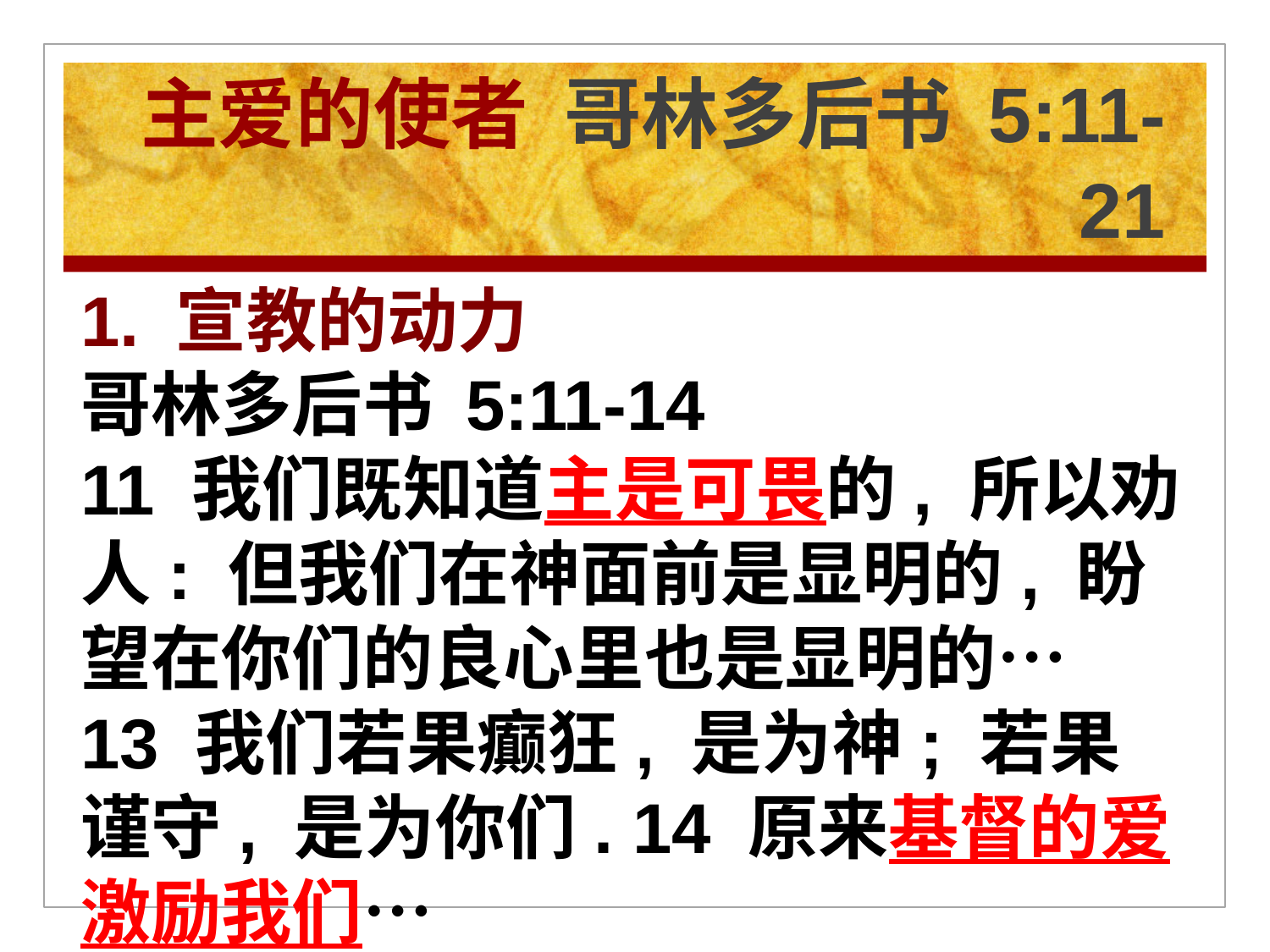

# 主爱的使者  哥林多后书 5:11-21
1. 宣教的动力
哥林多后书 5:11-14
11 我们既知道主是可畏的, 所以劝人: 但我们在神面前是显明的, 盼望在你们的良心里也是显明的… 13 我们若果癫狂, 是为神; 若果谨守, 是为你们. 14 原来基督的爱激励我们…